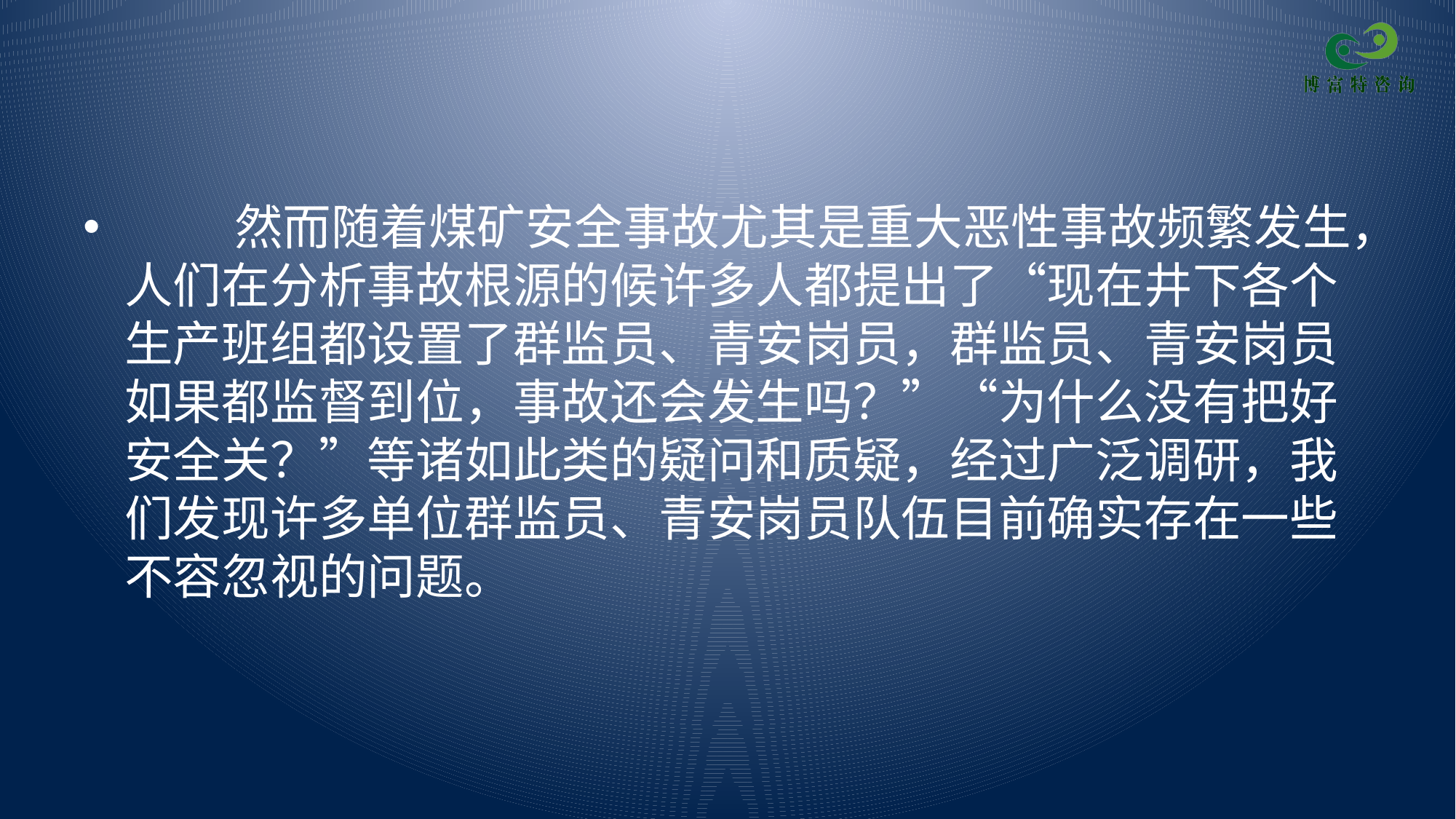

#
         然而随着煤矿安全事故尤其是重大恶性事故频繁发生，人们在分析事故根源的候许多人都提出了“现在井下各个生产班组都设置了群监员、青安岗员，群监员、青安岗员如果都监督到位，事故还会发生吗？”“为什么没有把好安全关？”等诸如此类的疑问和质疑，经过广泛调研，我们发现许多单位群监员、青安岗员队伍目前确实存在一些不容忽视的问题。